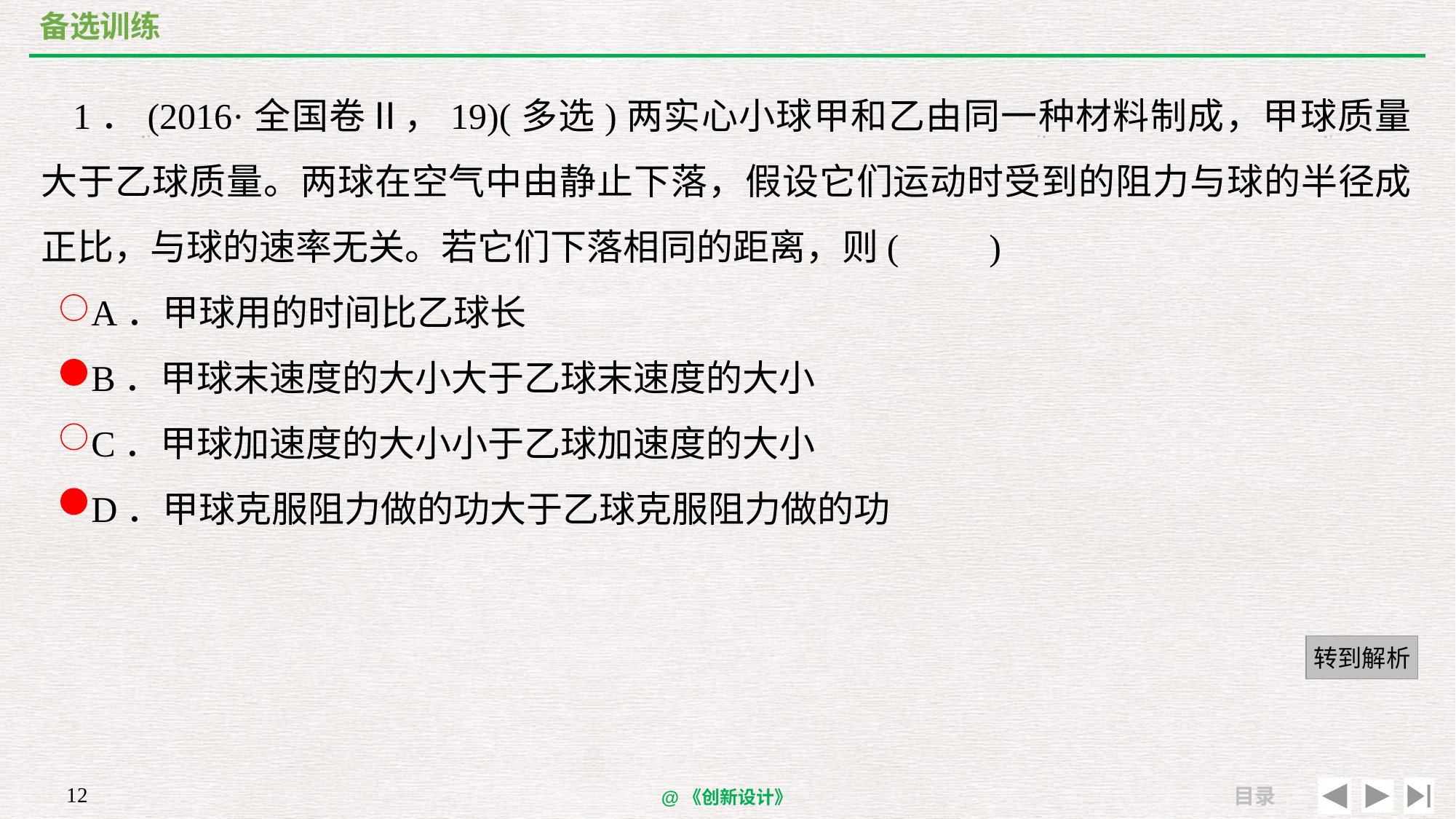

# 备选训练
1．(2016·全国卷Ⅱ，19)(多选)两实心小球甲和乙由同一种材料制成，甲球质量大于乙球质量。两球在空气中由静止下落，假设它们运动时受到的阻力与球的半径成正比，与球的速率无关。若它们下落相同的距离，则(　　)
  A．甲球用的时间比乙球长
  B．甲球末速度的大小大于乙球末速度的大小
  C．甲球加速度的大小小于乙球加速度的大小
  D．甲球克服阻力做的功大于乙球克服阻力做的功

转到解析